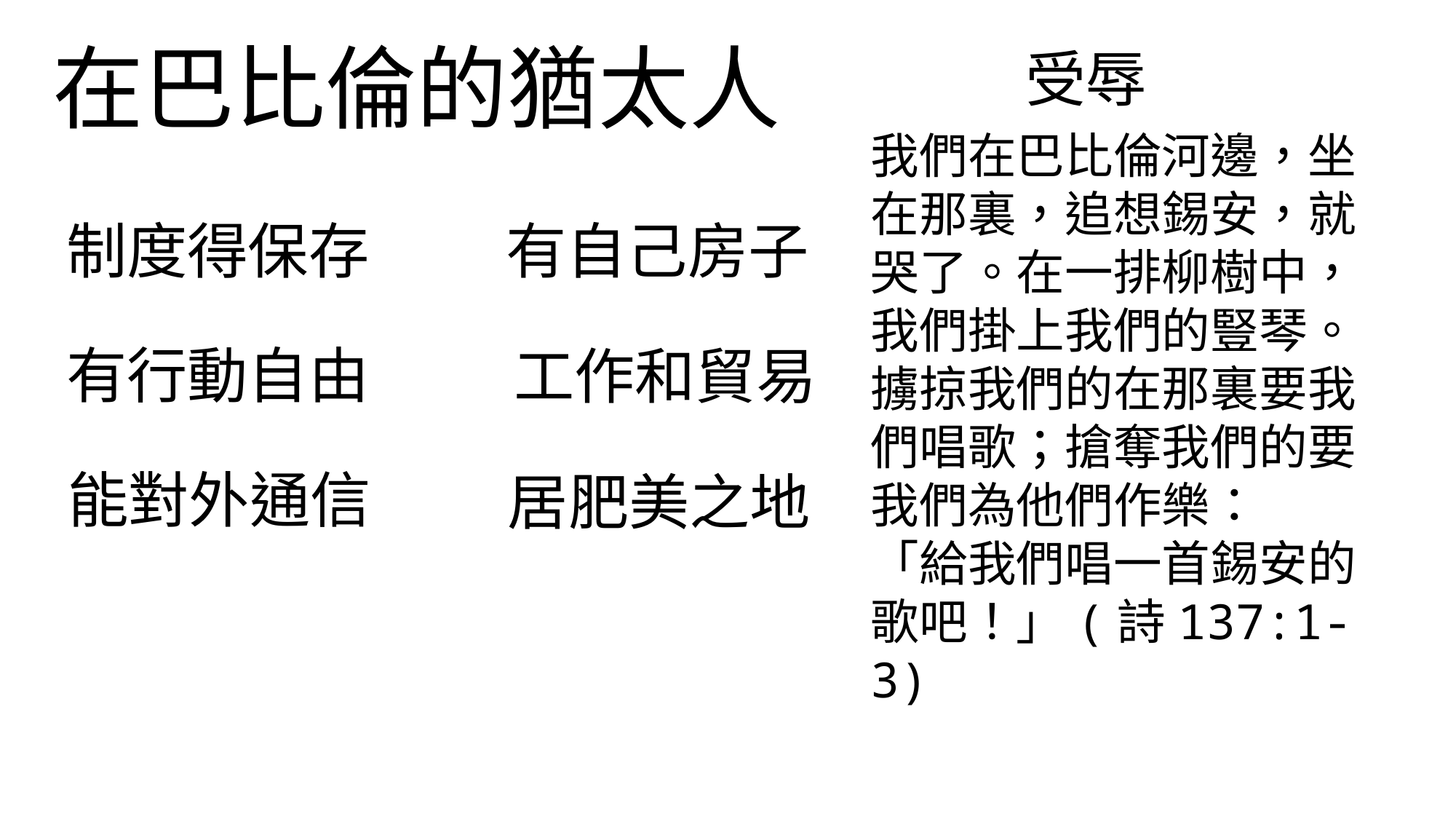

在巴比倫的猶太人
受辱
我們在巴比倫河邊，坐在那裏，追想錫安，就哭了。在一排柳樹中，我們掛上我們的豎琴。擄掠我們的在那裏要我們唱歌；搶奪我們的要我們為他們作樂：
「給我們唱一首錫安的歌吧！」(詩137:1-3)
制度得保存
有自己房子
有行動自由
工作和貿易
能對外通信
居肥美之地